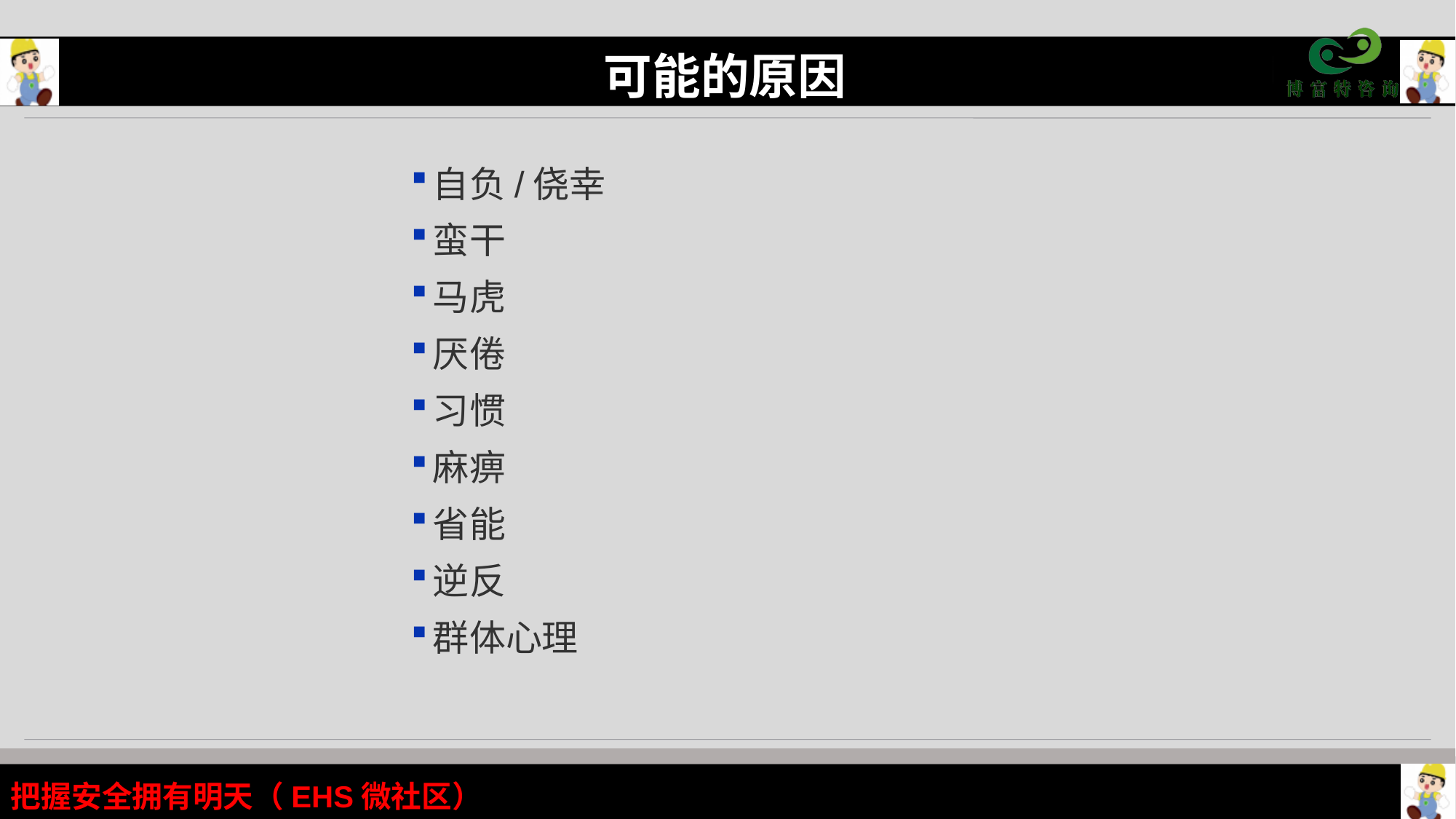

可能的原因
自负/侥幸
蛮干
马虎
厌倦
习惯
麻痹
省能
逆反
群体心理